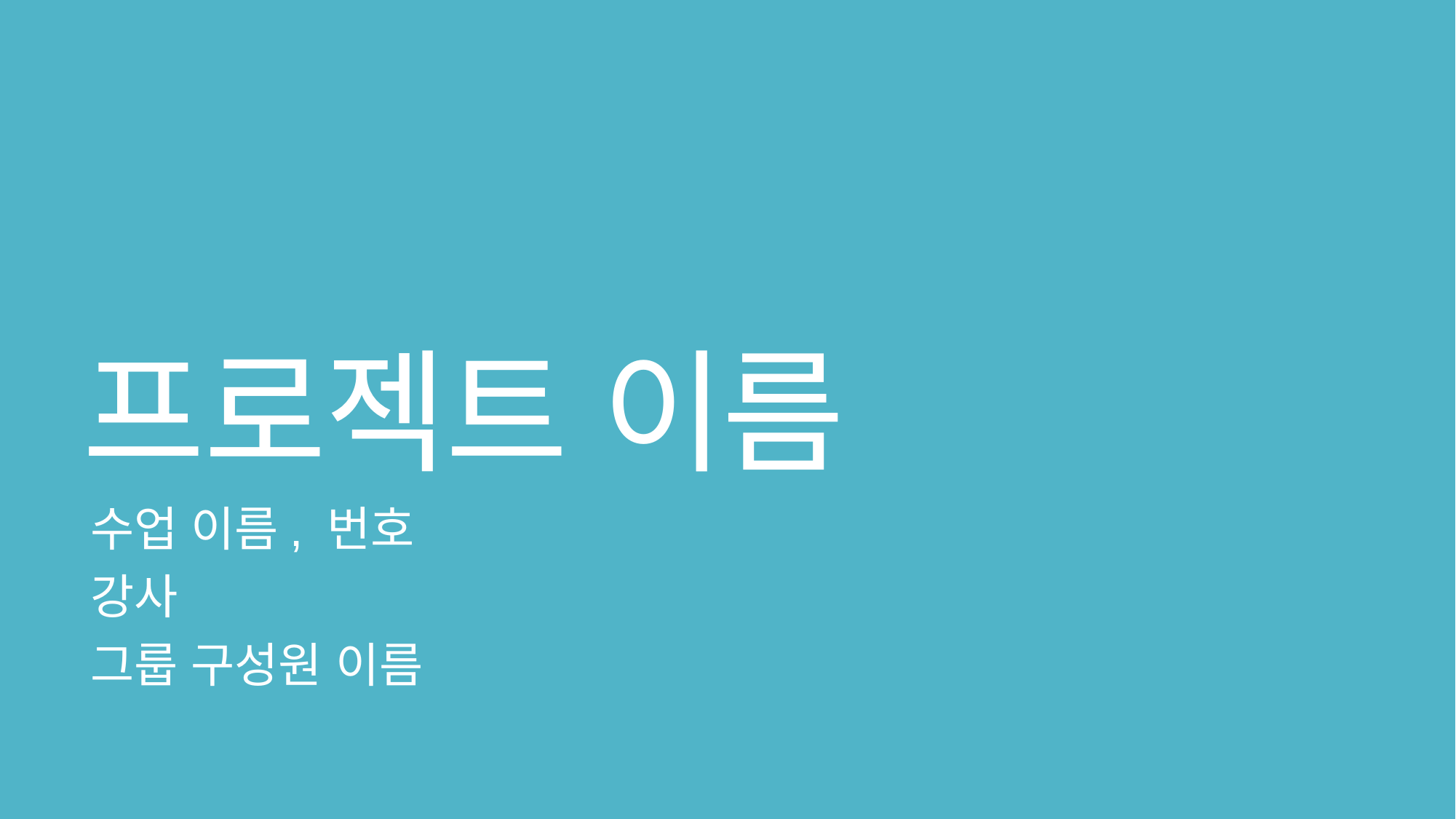

# 프로젝트 이름
수업 이름, 번호
강사
그룹 구성원 이름